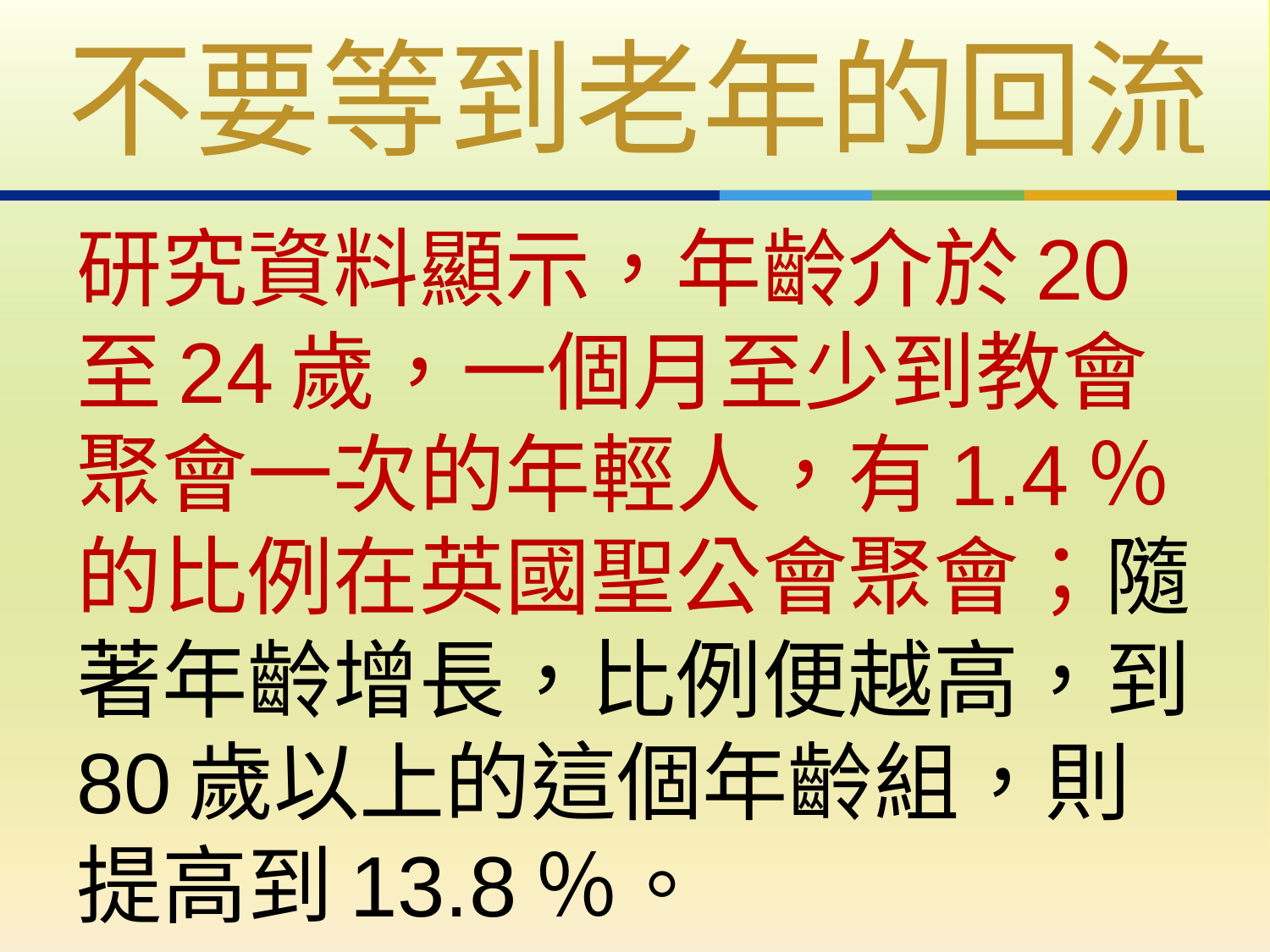

# 不要等到老年的回流
研究資料顯示，年齡介於20至24歲，一個月至少到教會聚會一次的年輕人，有1.4％的比例在英國聖公會聚會；隨著年齡增長，比例便越高，到80歲以上的這個年齡組，則提高到13.8％。